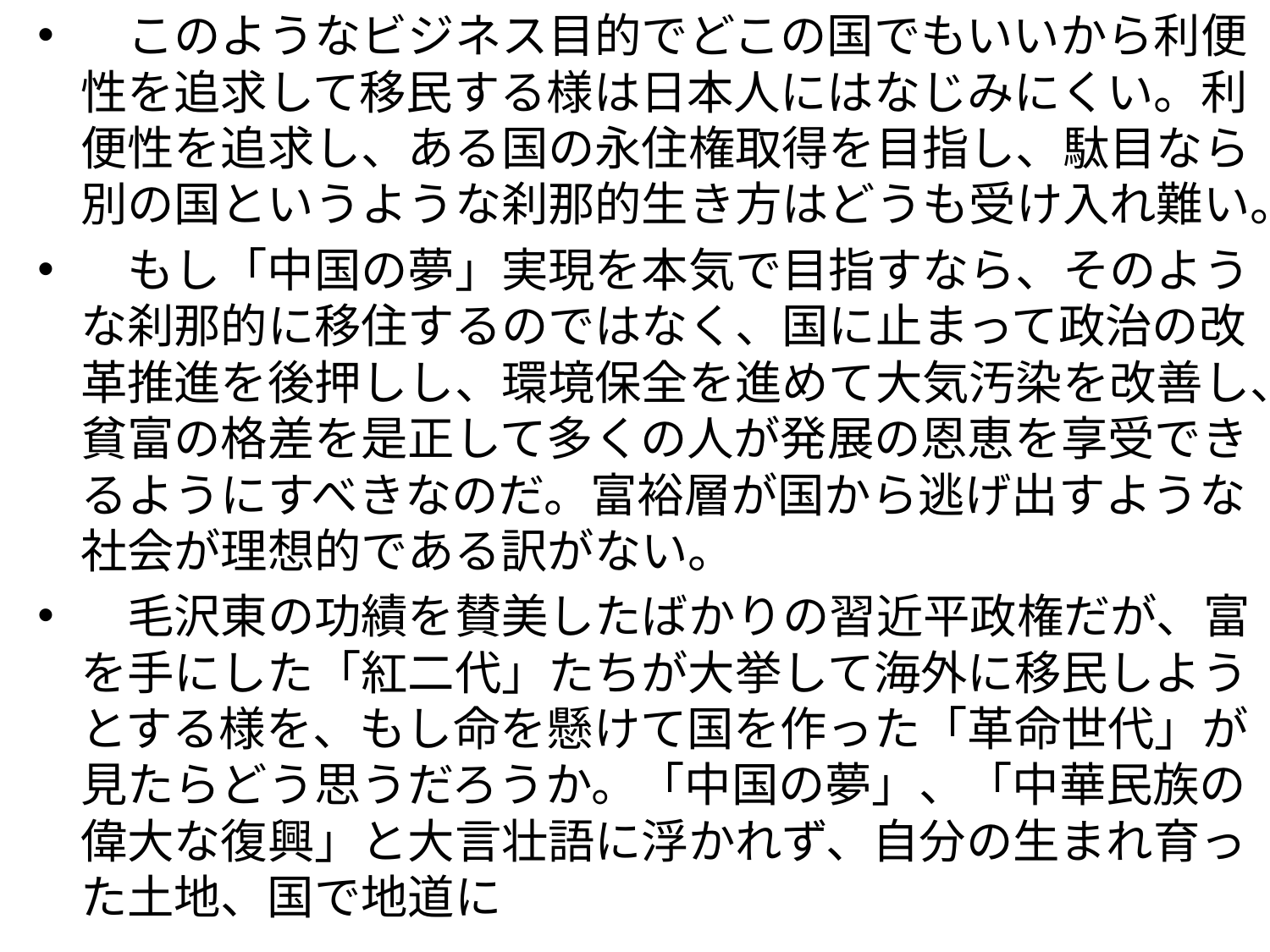

このようなビジネス目的でどこの国でもいいから利便性を追求して移民する様は日本人にはなじみにくい。利便性を追求し、ある国の永住権取得を目指し、駄目なら別の国というような刹那的生き方はどうも受け入れ難い。
　もし「中国の夢」実現を本気で目指すなら、そのような刹那的に移住するのではなく、国に止まって政治の改革推進を後押しし、環境保全を進めて大気汚染を改善し、貧富の格差を是正して多くの人が発展の恩恵を享受できるようにすべきなのだ。富裕層が国から逃げ出すような社会が理想的である訳がない。
　毛沢東の功績を賛美したばかりの習近平政権だが、富を手にした「紅二代」たちが大挙して海外に移民しようとする様を、もし命を懸けて国を作った「革命世代」が見たらどう思うだろうか。「中国の夢」、「中華民族の偉大な復興」と大言壮語に浮かれず、自分の生まれ育った土地、国で地道に